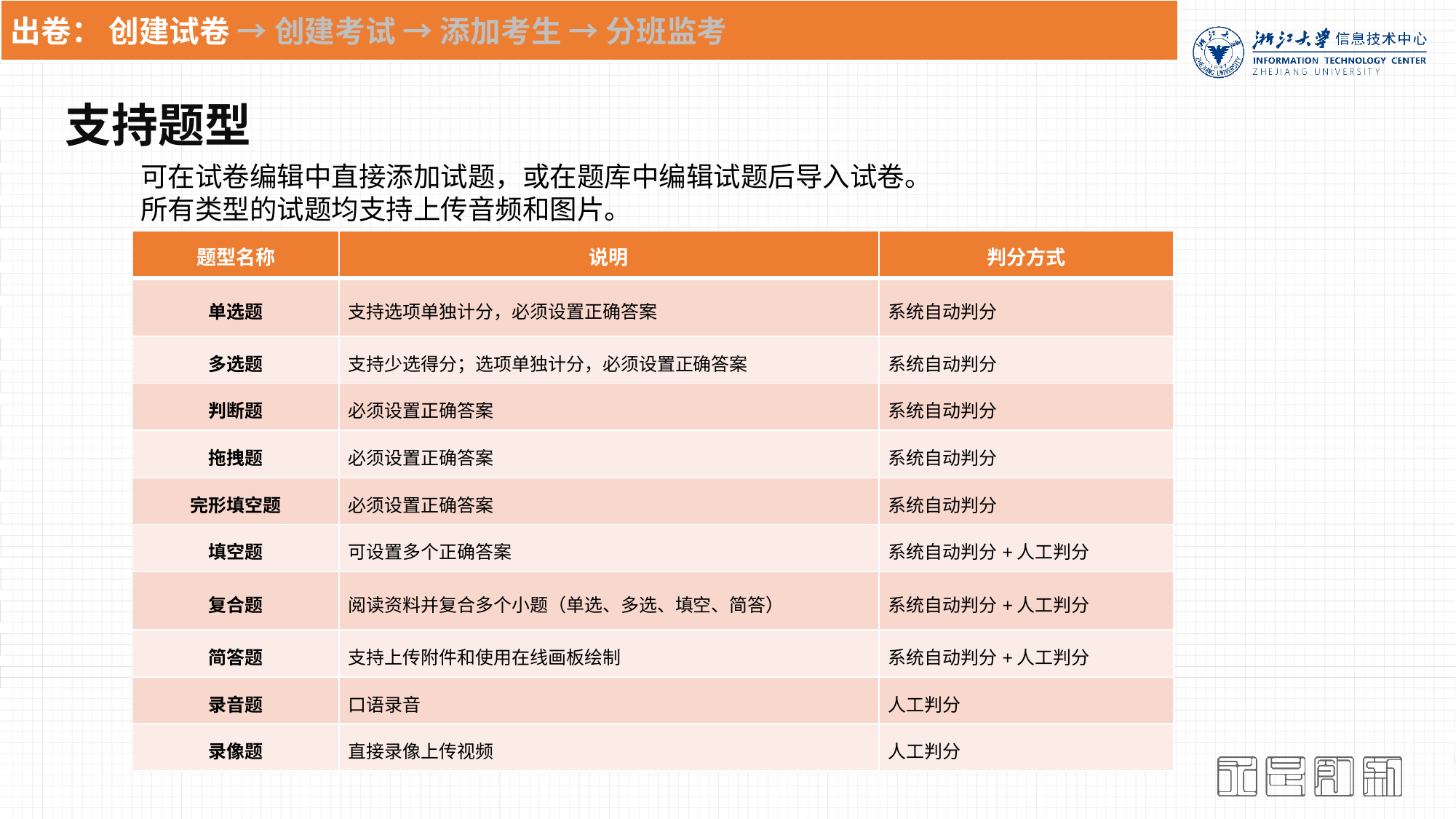

出卷： 创建试卷 → 创建考试 → 添加考生 → 分班监考
支持题型
可在试卷编辑中直接添加试题，或在题库中编辑试题后导入试卷。
所有类型的试题均支持上传音频和图片。
| 题型名称 | 说明 | 判分方式 |
| --- | --- | --- |
| 单选题 | 支持选项单独计分，必须设置正确答案 | 系统自动判分 |
| 多选题 | 支持少选得分；选项单独计分，必须设置正确答案 | 系统自动判分 |
| 判断题 | 必须设置正确答案 | 系统自动判分 |
| 拖拽题 | 必须设置正确答案 | 系统自动判分 |
| 完形填空题 | 必须设置正确答案 | 系统自动判分 |
| 填空题 | 可设置多个正确答案 | 系统自动判分+人工判分 |
| 复合题 | 阅读资料并复合多个小题（单选、多选、填空、简答） | 系统自动判分+人工判分 |
| 简答题 | 支持上传附件和使用在线画板绘制 | 系统自动判分+人工判分 |
| 录音题 | 口语录音 | 人工判分 |
| 录像题 | 直接录像上传视频 | 人工判分 |